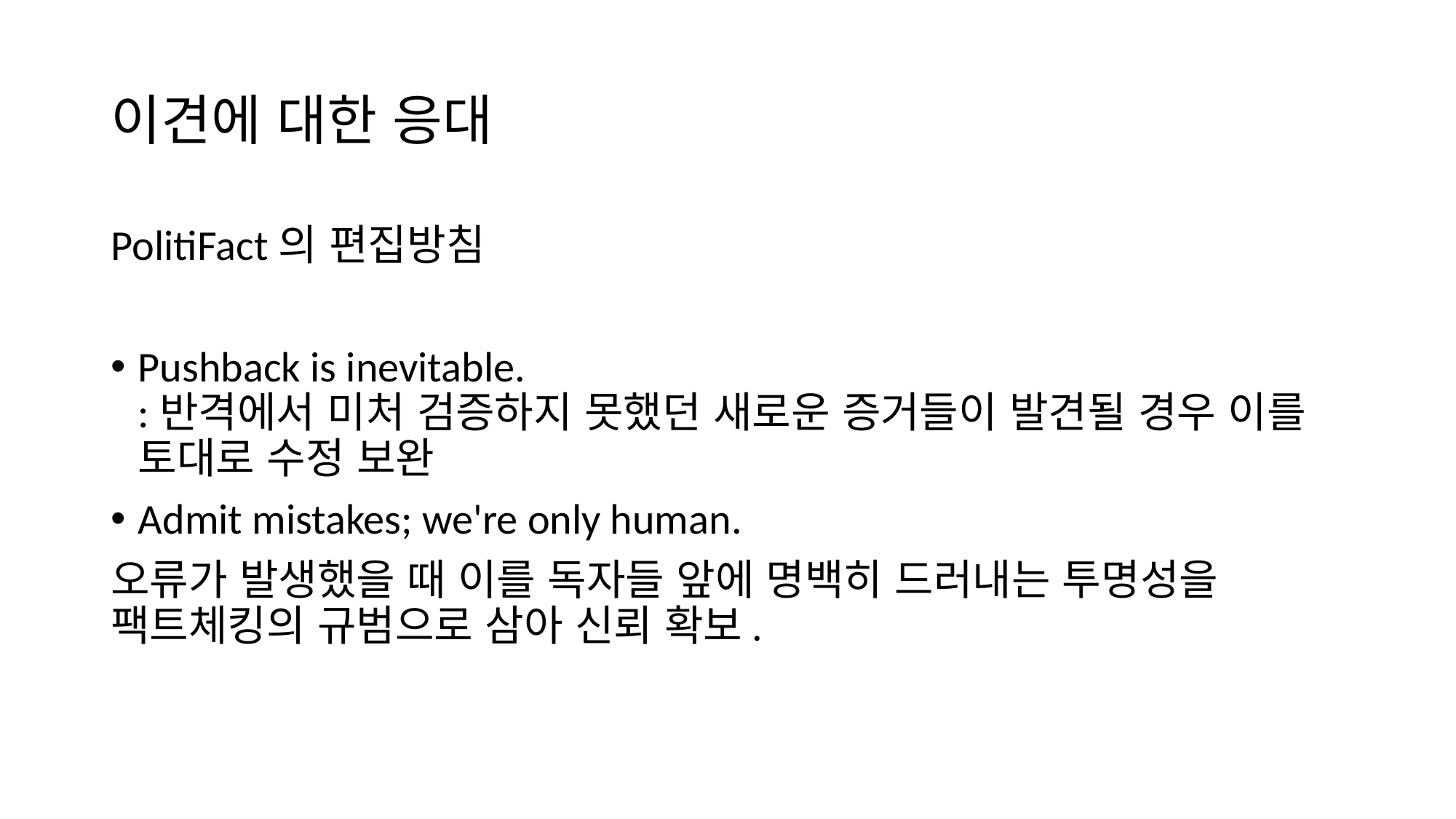

# 이견에 대한 응대
PolitiFact의 편집방침

Pushback is inevitable. 
:반격에서 미처 검증하지 못했던 새로운 증거들이 발견될 경우 이를 토대로 수정 보완
Admit mistakes; we're only human.
오류가 발생했을 때 이를 독자들 앞에 명백히 드러내는 투명성을 팩트체킹의 규범으로 삼아 신뢰 확보.